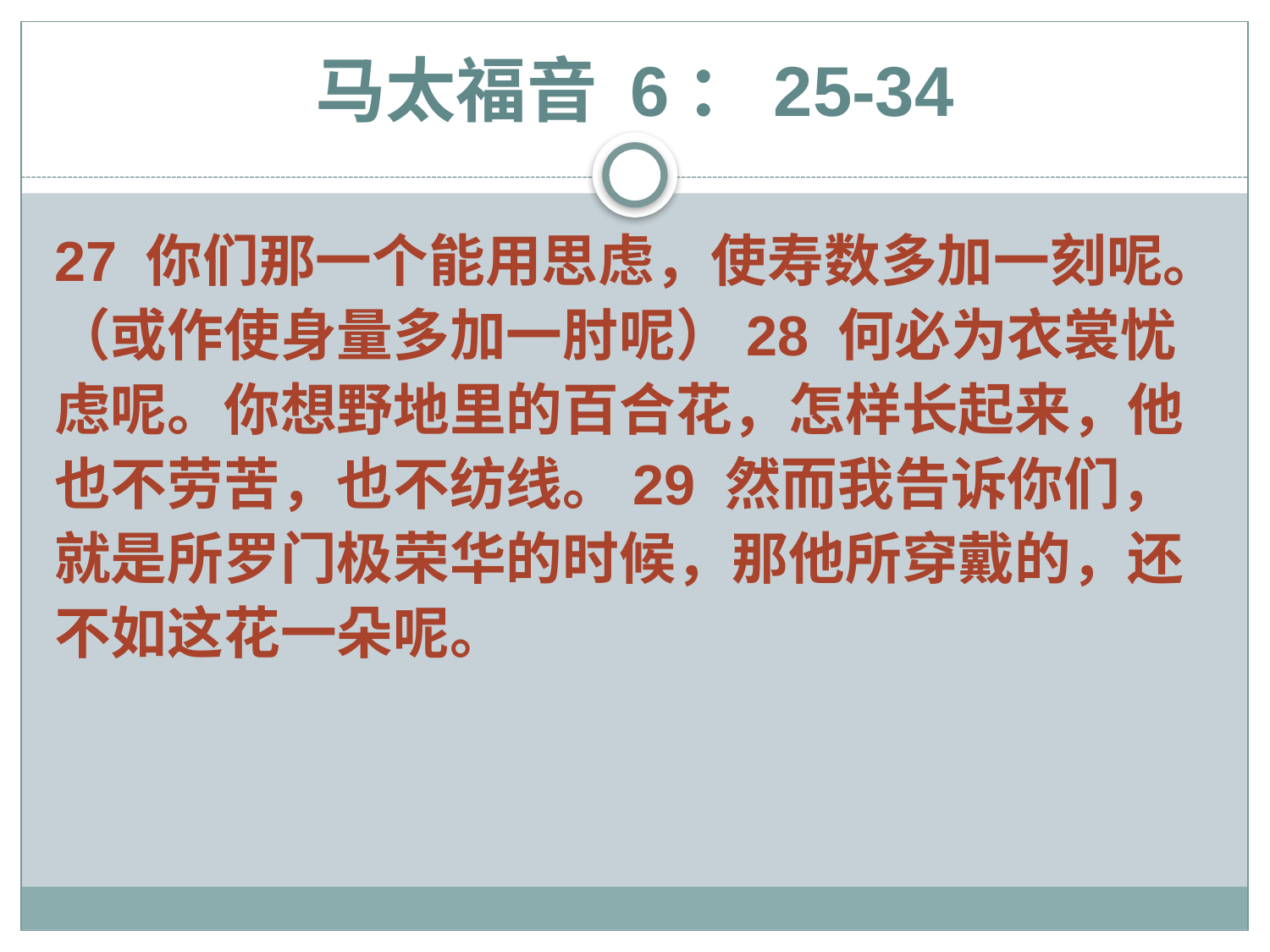

# 马太福音 6：25-34
27 你们那一个能用思虑，使寿数多加一刻呢。（或作使身量多加一肘呢）28 何必为衣裳忧虑呢。你想野地里的百合花，怎样长起来，他也不劳苦，也不纺线。29 然而我告诉你们，就是所罗门极荣华的时候，那他所穿戴的，还不如这花一朵呢。